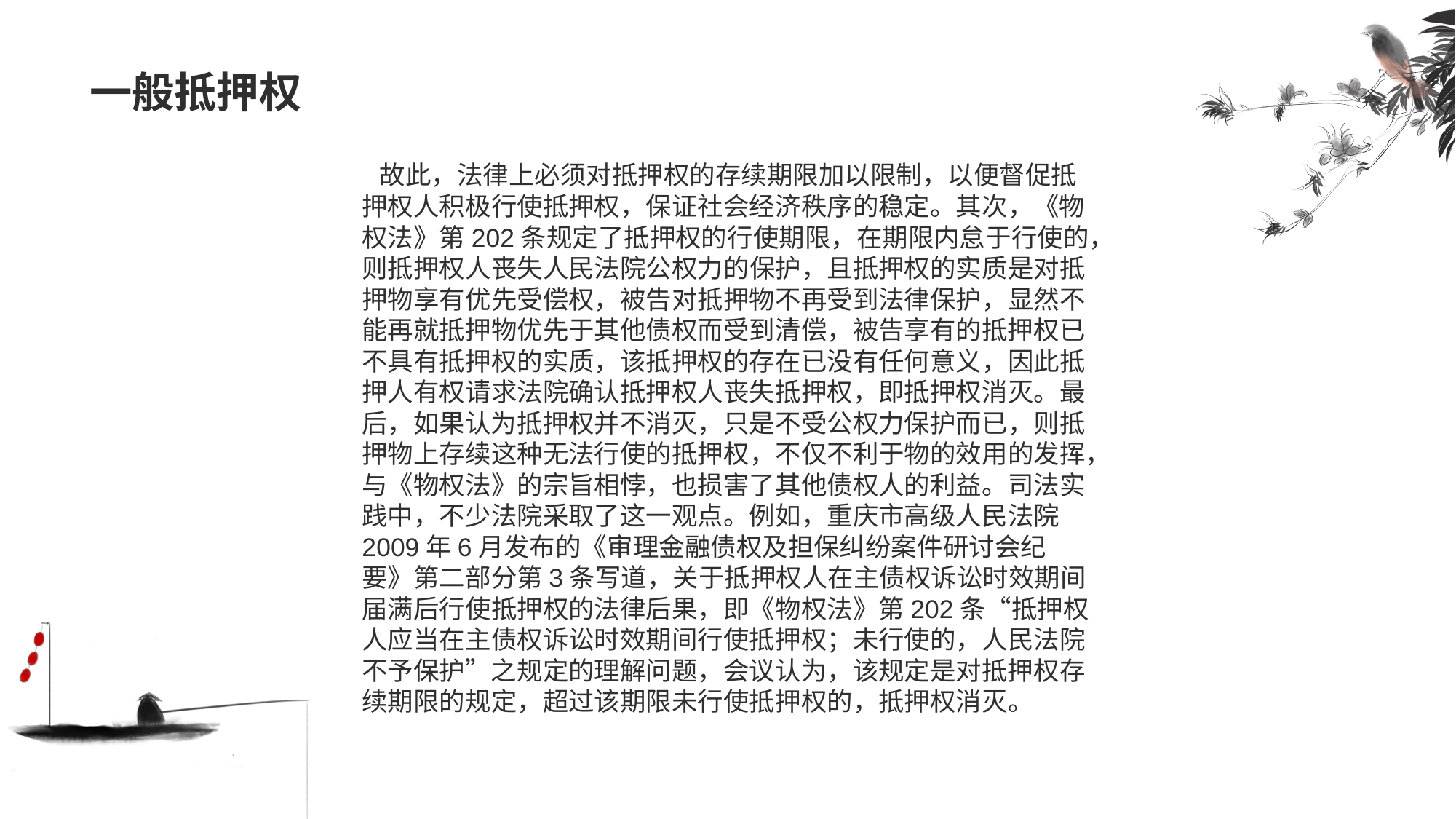

# 一般抵押权

  故此，法律上必须对抵押权的存续期限加以限制，以便督促抵押权人积极行使抵押权，保证社会经济秩序的稳定。其次，《物权法》第202条规定了抵押权的行使期限，在期限内怠于行使的，则抵押权人丧失人民法院公权力的保护，且抵押权的实质是对抵押物享有优先受偿权，被告对抵押物不再受到法律保护，显然不能再就抵押物优先于其他债权而受到清偿，被告享有的抵押权已不具有抵押权的实质，该抵押权的存在已没有任何意义，因此抵押人有权请求法院确认抵押权人丧失抵押权，即抵押权消灭。最后，如果认为抵押权并不消灭，只是不受公权力保护而已，则抵押物上存续这种无法行使的抵押权，不仅不利于物的效用的发挥，与《物权法》的宗旨相悖，也损害了其他债权人的利益。司法实践中，不少法院采取了这一观点。例如，重庆市高级人民法院2009年6月发布的《审理金融债权及担保纠纷案件研讨会纪要》第二部分第3条写道，关于抵押权人在主债权诉讼时效期间届满后行使抵押权的法律后果，即《物权法》第202条“抵押权人应当在主债权诉讼时效期间行使抵押权；未行使的，人民法院不予保护”之规定的理解问题，会议认为，该规定是对抵押权存续期限的规定，超过该期限未行使抵押权的，抵押权消灭。
161